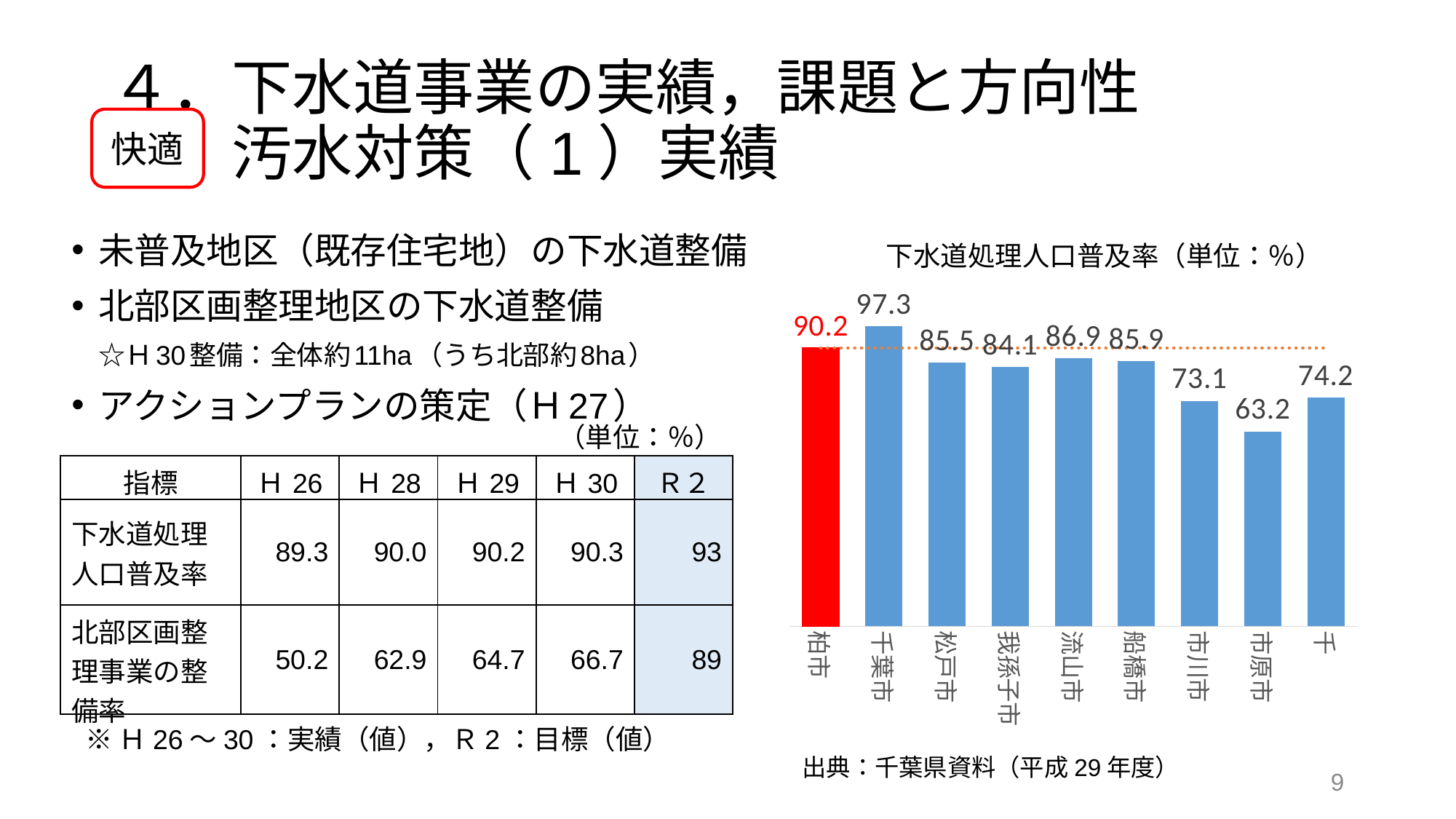

# ４．下水道事業の実績，課題と方向性 　　汚水対策（1）実績
快適
未普及地区（既存住宅地）の下水道整備
北部区画整理地区の下水道整備
　☆Ｈ30整備：全体約11ha（うち北部約8ha）
アクションプランの策定（Ｈ27）
下水道処理人口普及率（単位：％）

### Chart

| Category | 下水道処理人口普及率 | 列1 |
|---|---|---|
| 柏市 | 90.2 | 90.2 |
| 千葉市 | 97.3 | 90.2 |
| 松戸市 | 85.5 | 90.2 |
| 我孫子市 | 84.1 | 90.2 |
| 流山市 | 86.9 | 90.2 |
| 船橋市 | 85.9 | 90.2 |
| 市川市 | 73.1 | 90.2 |
| 市原市 | 63.2 | 90.2 |
| 千葉県平均 | 74.2 | 90.2 |
（単位：％）
| 指標 | Ｈ26 | Ｈ28 | Ｈ29 | Ｈ30 | Ｒ２ |
| --- | --- | --- | --- | --- | --- |
| 下水道処理人口普及率 | 89.3 | 90.0 | 90.2 | 90.3 | 93 |
| 北部区画整理事業の整備率 | 50.2 | 62.9 | 64.7 | 66.7 | 89 |
※Ｈ26～30：実績（値），Ｒ2：目標（値）
出典：千葉県資料（平成29年度）
9